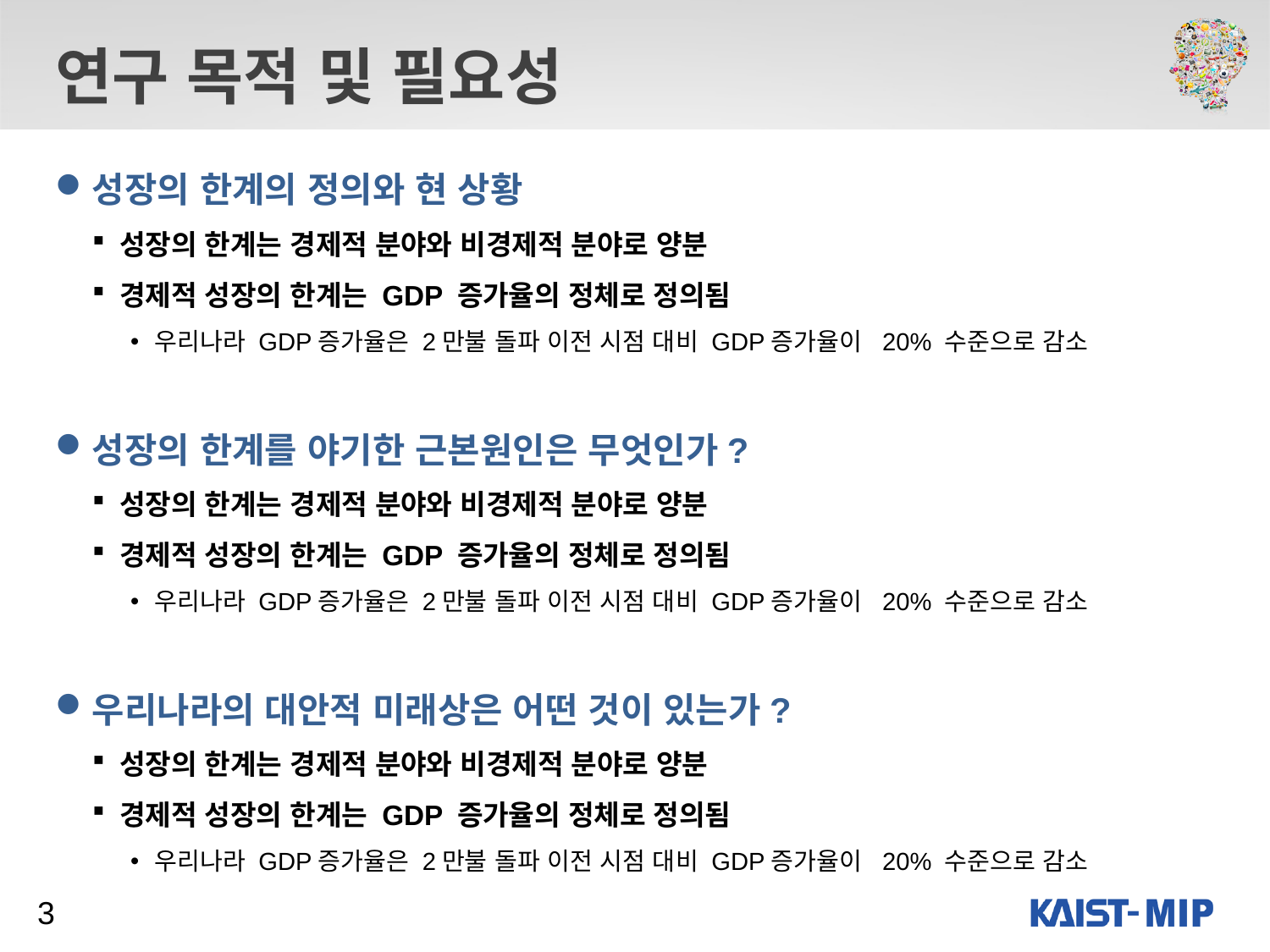

# 연구 목적 및 필요성
성장의 한계의 정의와 현 상황
 성장의 한계는 경제적 분야와 비경제적 분야로 양분
 경제적 성장의 한계는 GDP 증가율의 정체로 정의됨
우리나라 GDP증가율은 2만불 돌파 이전 시점 대비 GDP증가율이  20% 수준으로 감소

성장의 한계를 야기한 근본원인은 무엇인가?
 성장의 한계는 경제적 분야와 비경제적 분야로 양분
 경제적 성장의 한계는 GDP 증가율의 정체로 정의됨
우리나라 GDP증가율은 2만불 돌파 이전 시점 대비 GDP증가율이  20% 수준으로 감소

우리나라의 대안적 미래상은 어떤 것이 있는가?
 성장의 한계는 경제적 분야와 비경제적 분야로 양분
 경제적 성장의 한계는 GDP 증가율의 정체로 정의됨
우리나라 GDP증가율은 2만불 돌파 이전 시점 대비 GDP증가율이  20% 수준으로 감소

3